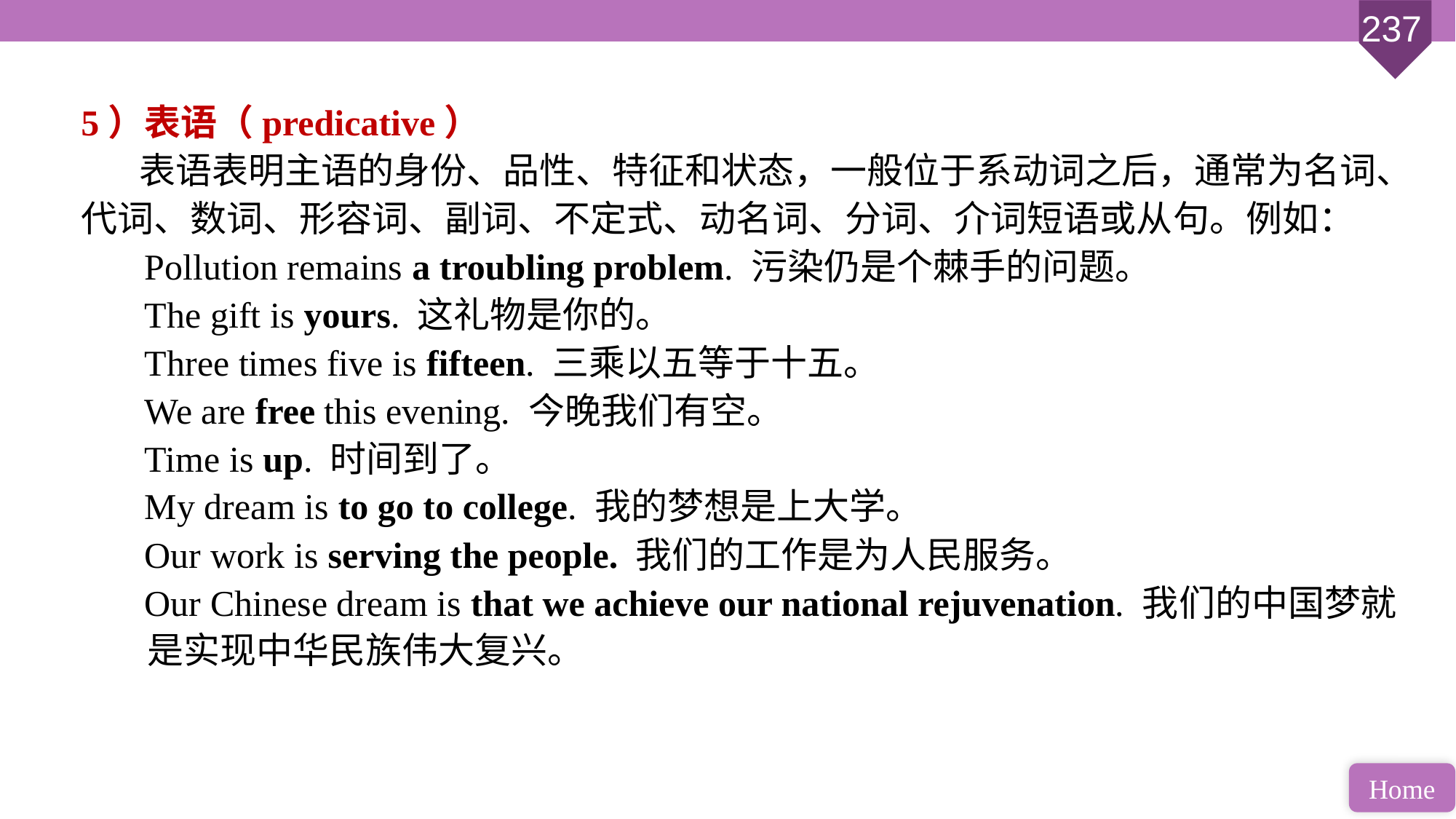

5）表语（predicative）
      表语表明主语的身份、品性、特征和状态，一般位于系动词之后，通常为名词、代词、数词、形容词、副词、不定式、动名词、分词、介词短语或从句。例如：
       Pollution remains a troubling problem. 污染仍是个棘手的问题。
       The gift is yours. 这礼物是你的。
       Three times five is fifteen. 三乘以五等于十五。
       We are free this evening. 今晚我们有空。
       Time is up. 时间到了。
       My dream is to go to college. 我的梦想是上大学。
       Our work is serving the people. 我们的工作是为人民服务。
       Our Chinese dream is that we achieve our national rejuvenation. 我们的中国梦就
       是实现中华民族伟大复兴。